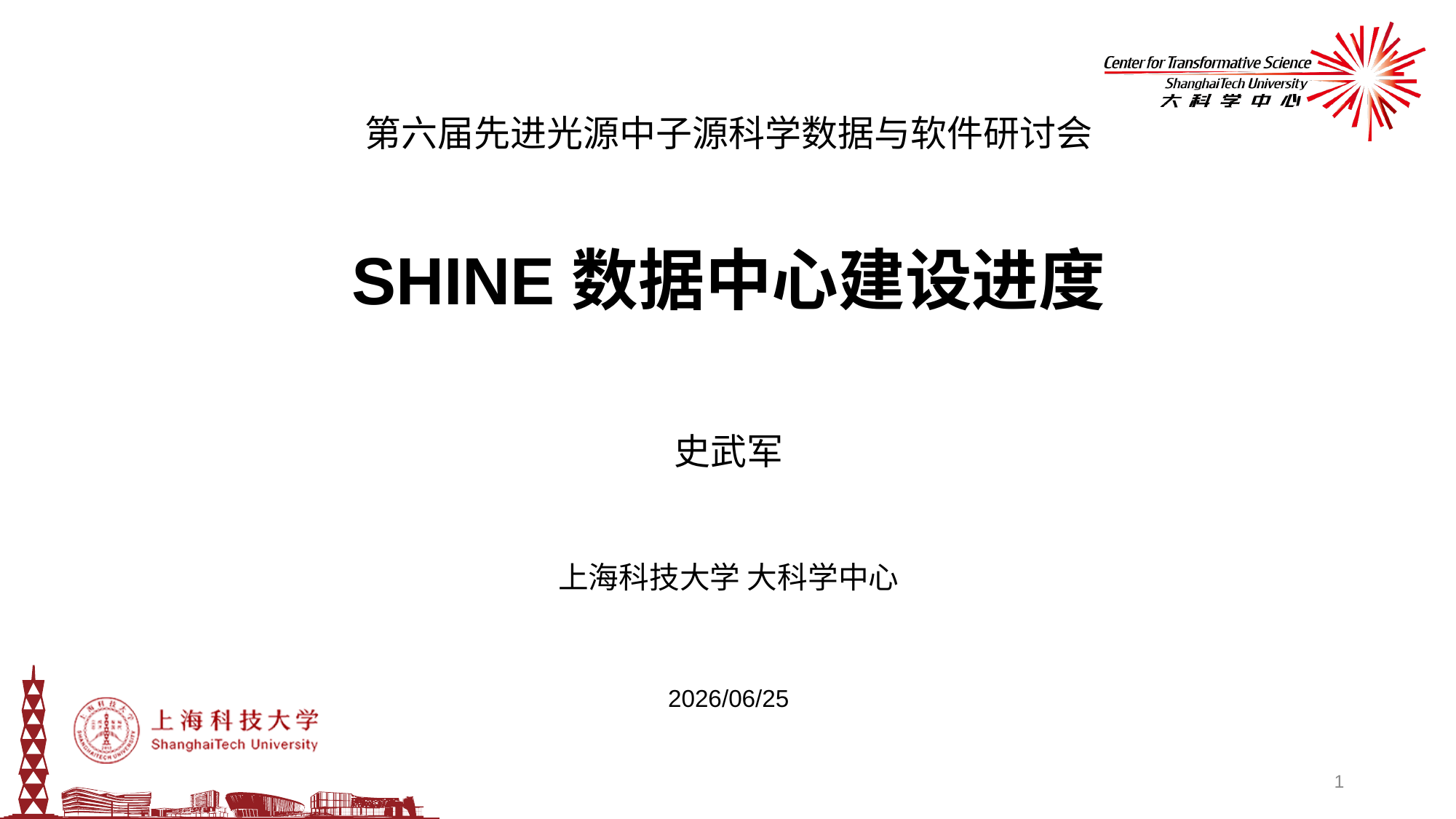

第六届先进光源中子源科学数据与软件研讨会
# SHINE数据中心建设进度
史武军
上海科技大学 大科学中心
2026/06/25
1